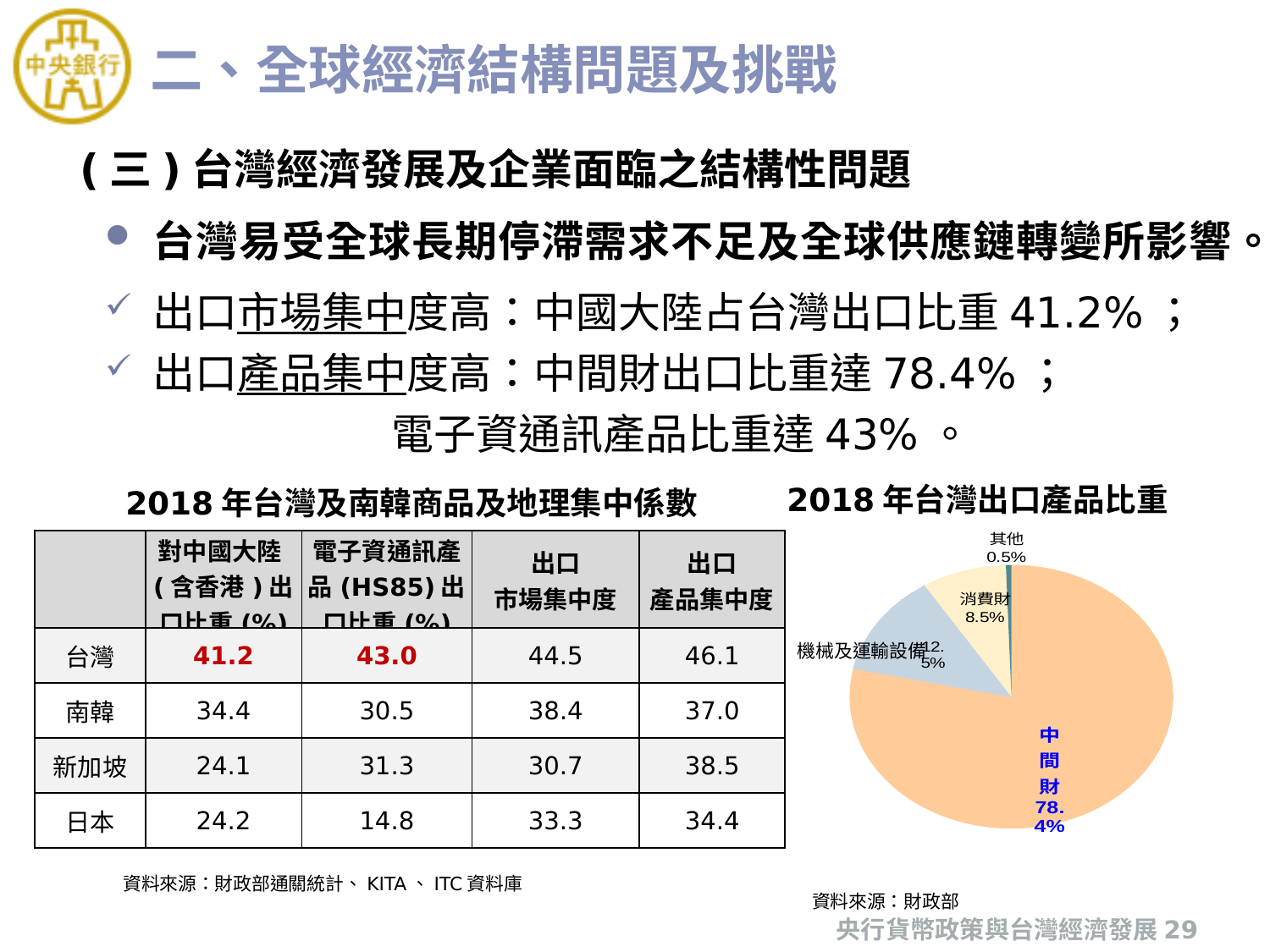

# 二、全球經濟結構問題及挑戰
(三)台灣經濟發展及企業面臨之結構性問題
台灣易受全球長期停滯需求不足及全球供應鏈轉變所影響。
出口市場集中度高：中國大陸占台灣出口比重41.2%；
出口產品集中度高：中間財出口比重達78.4%；
                             電子資通訊產品比重達43%。

2018年台灣出口產品比重
2018年台灣及南韓商品及地理集中係數

### Chart

| Category |  |
|---|---|
| 中間財 | 263473.7 |
| 機械及運輸設備 | 42136.89 |
| 消費財 | 28460.53 |
| 其他 | 1837.48 |
|  | 對中國大陸(含香港)出口比重(%) | 電子資通訊產品(HS85)出口比重(%) | 出口 市場集中度 | 出口 產品集中度 |
| --- | --- | --- | --- | --- |
| 台灣 | 41.2 | 43.0 | 44.5 | 46.1 |
| 南韓 | 34.4 | 30.5 | 38.4 | 37.0 |
| 新加坡 | 24.1 | 31.3 | 30.7 | 38.5 |
| 日本 | 24.2 | 14.8 | 33.3 | 34.4 |
機械及運輸設備
資料來源：財政部通關統計、KITA、ITC資料庫
資料來源：財政部
央行貨幣政策與台灣經濟發展
29